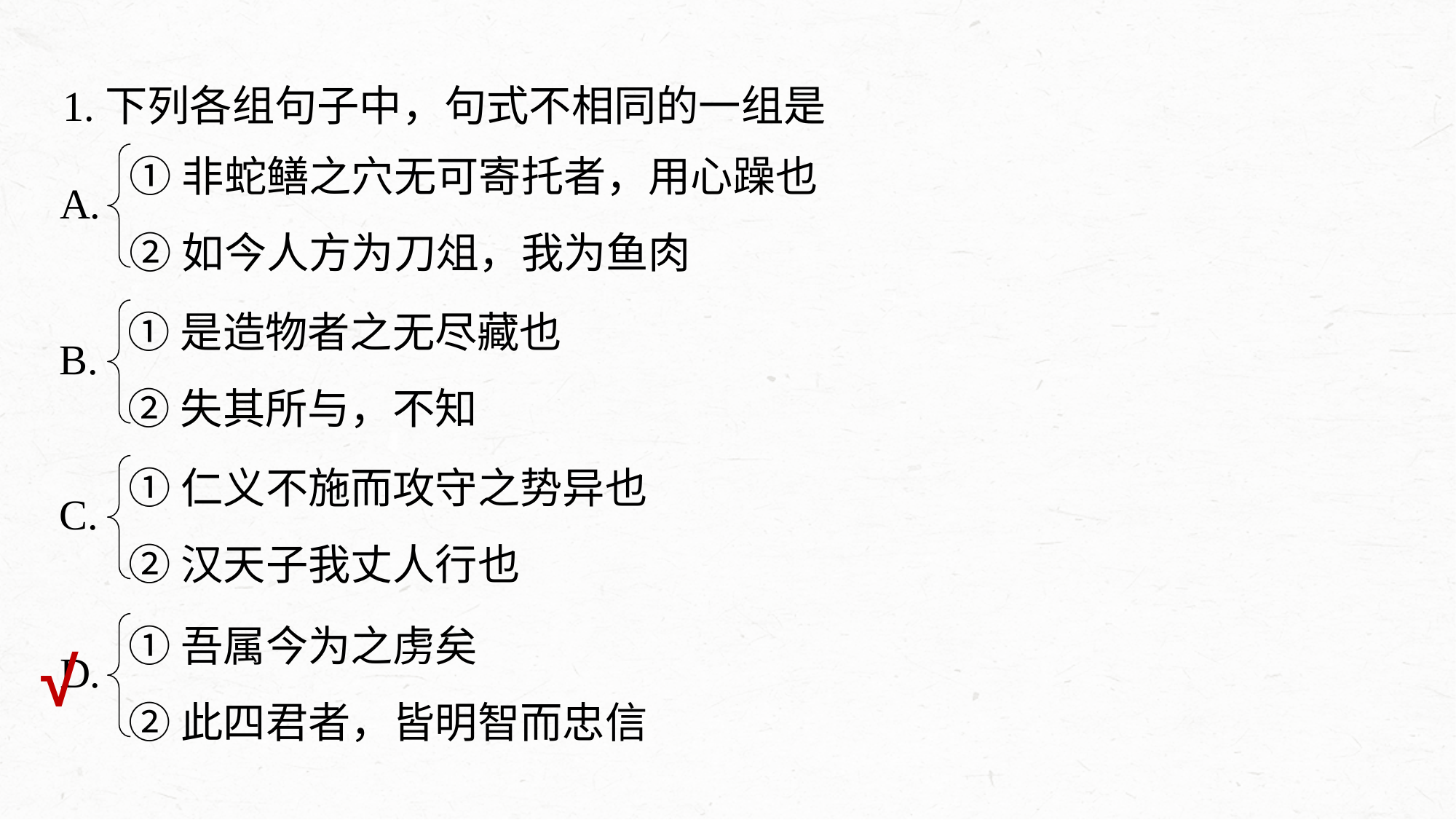

1.下列各组句子中，句式不相同的一组是
①非蛇鳝之穴无可寄托者，用心躁也
②如今人方为刀俎，我为鱼肉

A.
①是造物者之无尽藏也
②失其所与，不知

B.
①仁义不施而攻守之势异也
②汉天子我丈人行也

C.
①吾属今为之虏矣
②此四君者，皆明智而忠信

√
D.